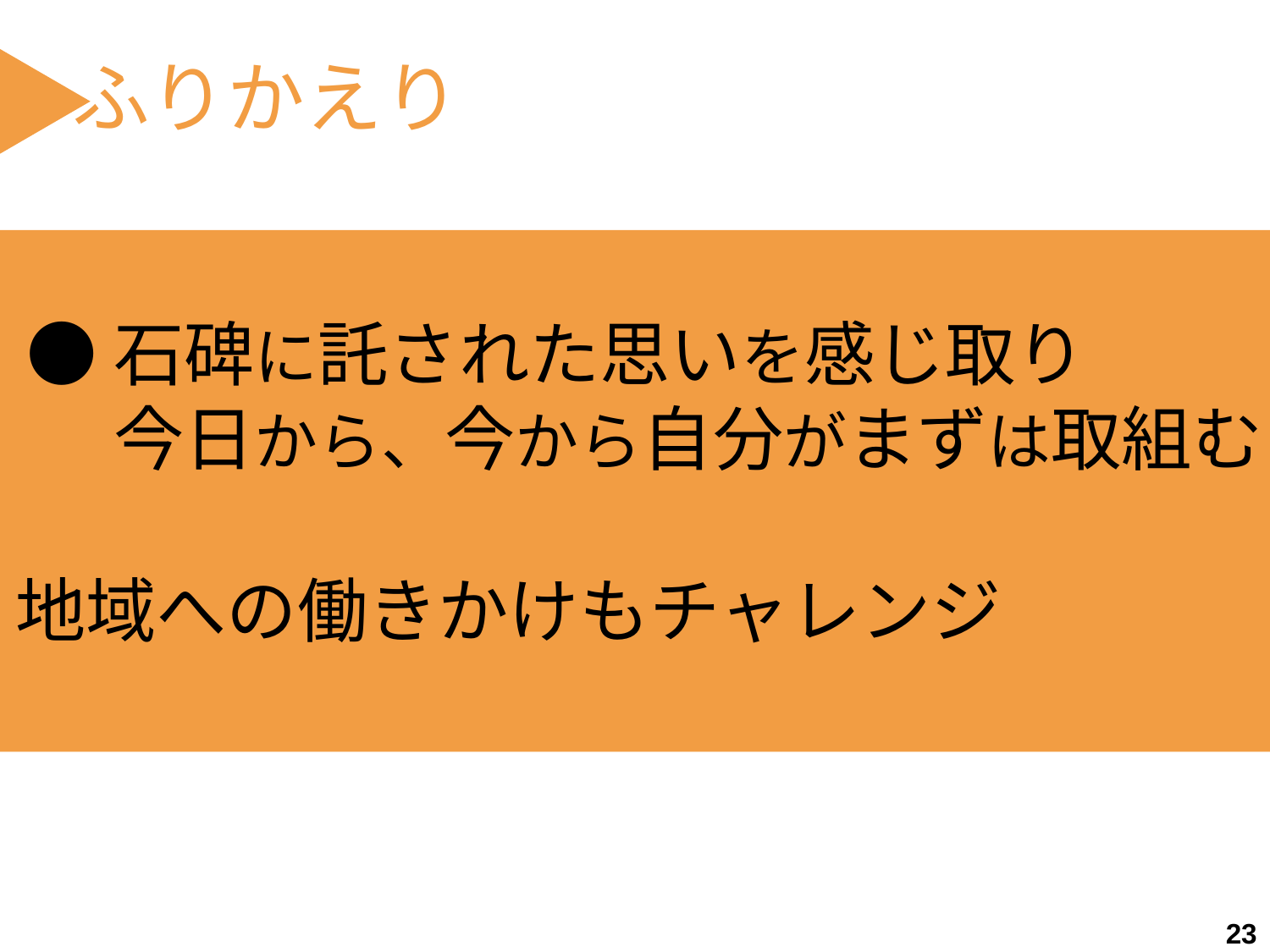

ふりかえり

●	石碑に託された思いを感じ取り
今日から、今から自分がまずは取組む
●	地域への働きかけもチャレンジ
23